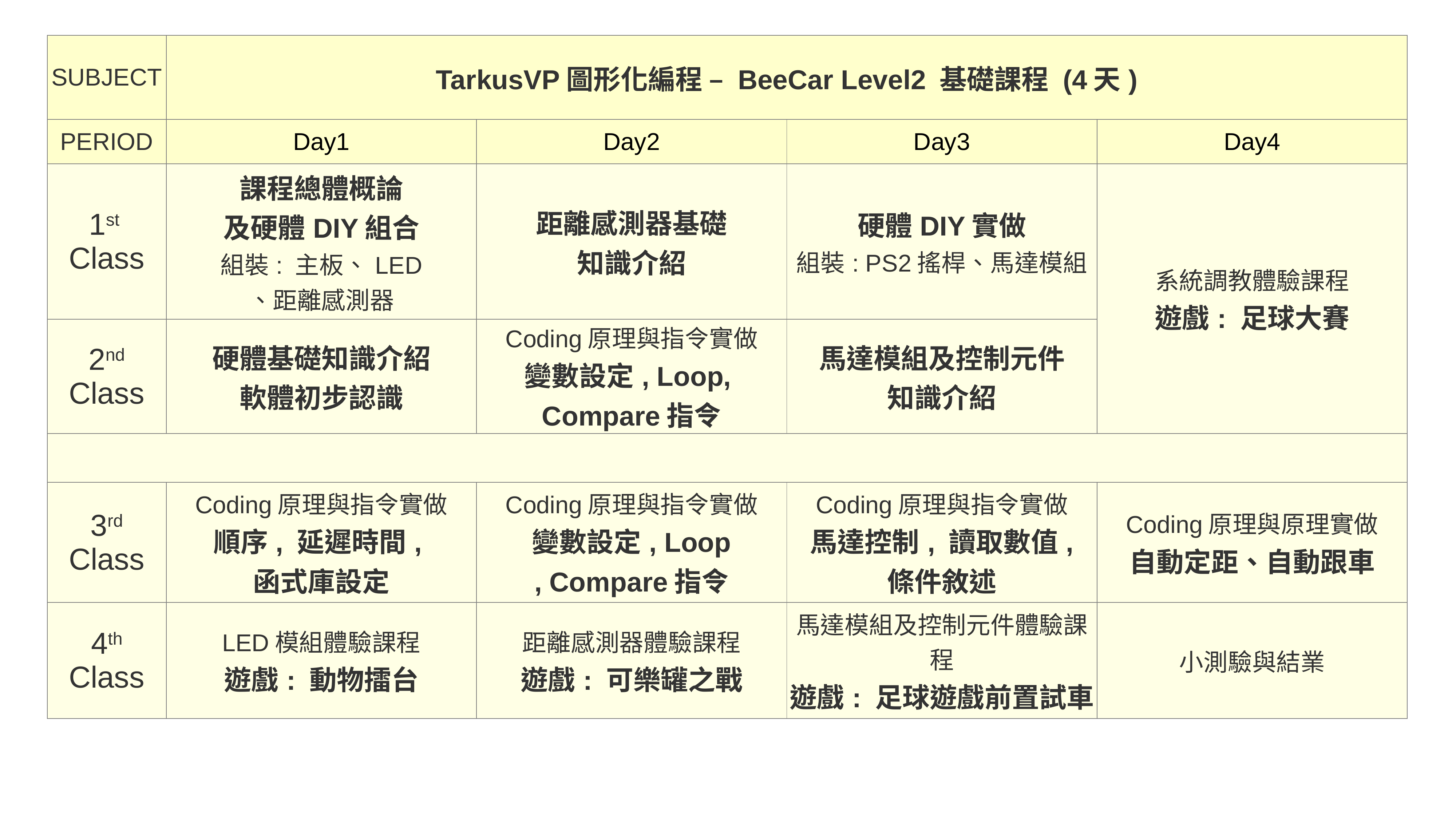

| SUBJECT | TarkusVP圖形化編程 – BeeCar Level2 基礎課程 (4天) |  |  |  |
| --- | --- | --- | --- | --- |
| PERIOD | Day1 | Day2 | Day3 | Day4 |
| 1st Class | 課程總體概論 及硬體DIY組合 組裝: 主板、LED 、距離感測器 | 距離感測器基礎 知識介紹 | 硬體DIY實做 組裝: PS2搖桿、馬達模組 | 系統調教體驗課程 遊戲: 足球大賽 |
| 2nd Class | 硬體基礎知識介紹 軟體初步認識 | Coding原理與指令實做 變數設定, Loop, Compare指令 | 馬達模組及控制元件 知識介紹 |  |
|  |  |  |  |  |
| 3rd Class | Coding原理與指令實做 順序, 延遲時間, 函式庫設定 | Coding原理與指令實做 變數設定, Loop , Compare指令 | Coding原理與指令實做 馬達控制, 讀取數值, 條件敘述 | Coding原理與原理實做 自動定距、自動跟車 |
| 4th Class | LED模組體驗課程 遊戲: 動物擂台 | 距離感測器體驗課程 遊戲: 可樂罐之戰 | 馬達模組及控制元件體驗課程 遊戲: 足球遊戲前置試車 | 小測驗與結業 |